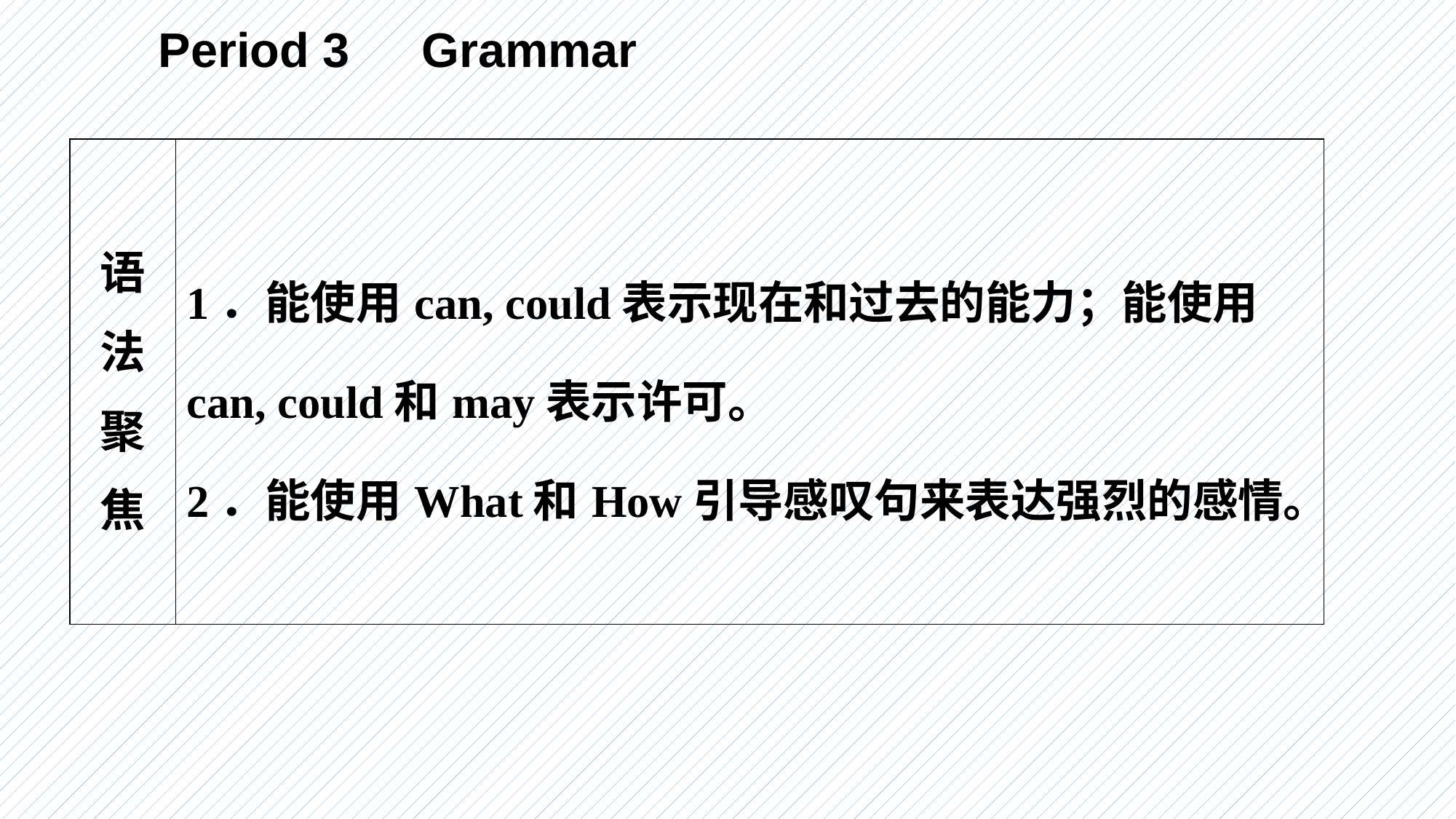

Period 3　Grammar
| 语法聚焦 | 1．能使用can, could表示现在和过去的能力；能使用can, could和may表示许可。 2．能使用What和How引导感叹句来表达强烈的感情。 |
| --- | --- |